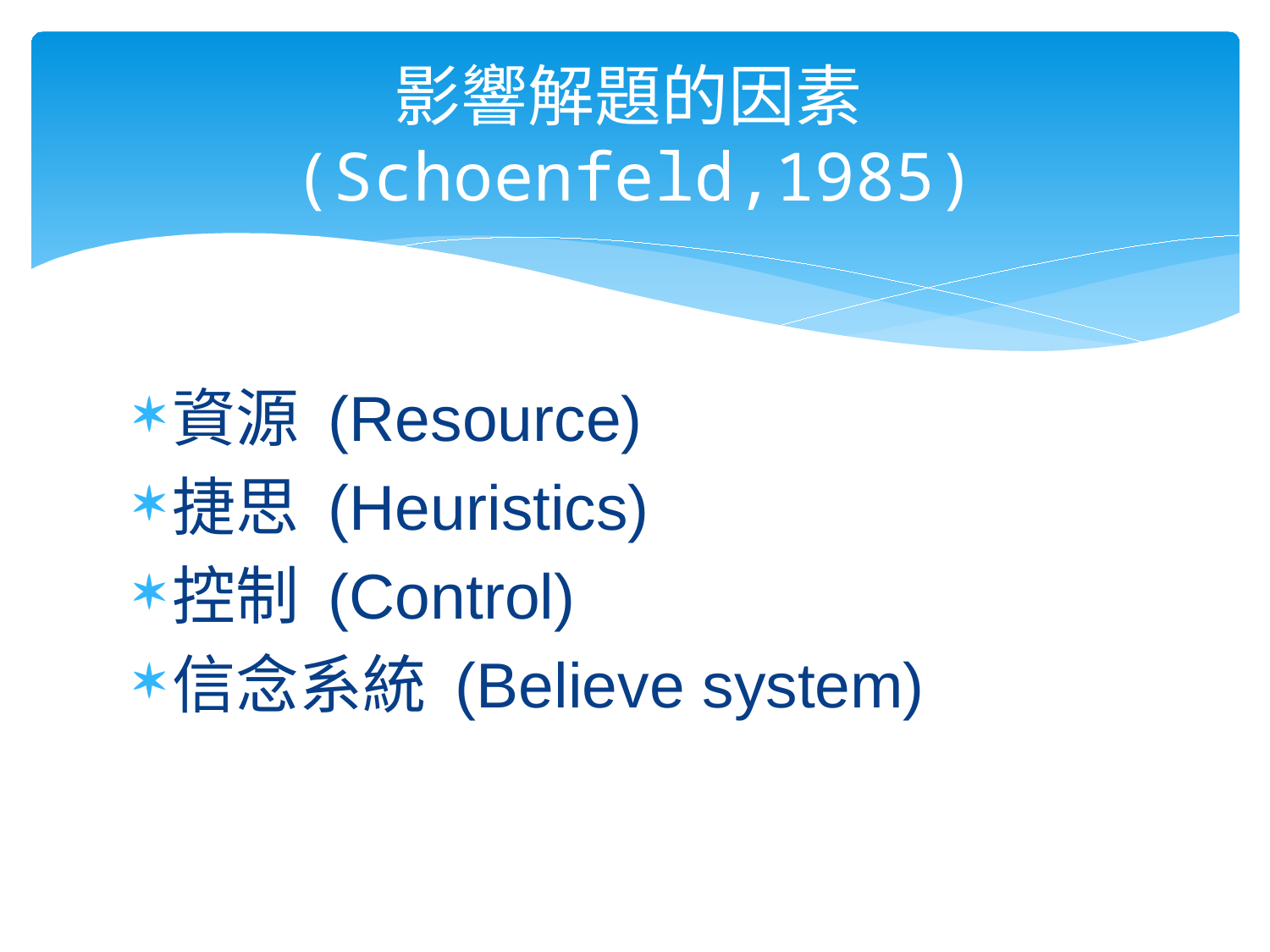

# 影響解題的因素(Schoenfeld,1985)
資源 (Resource)
捷思 (Heuristics)
控制 (Control)
信念系統 (Believe system)